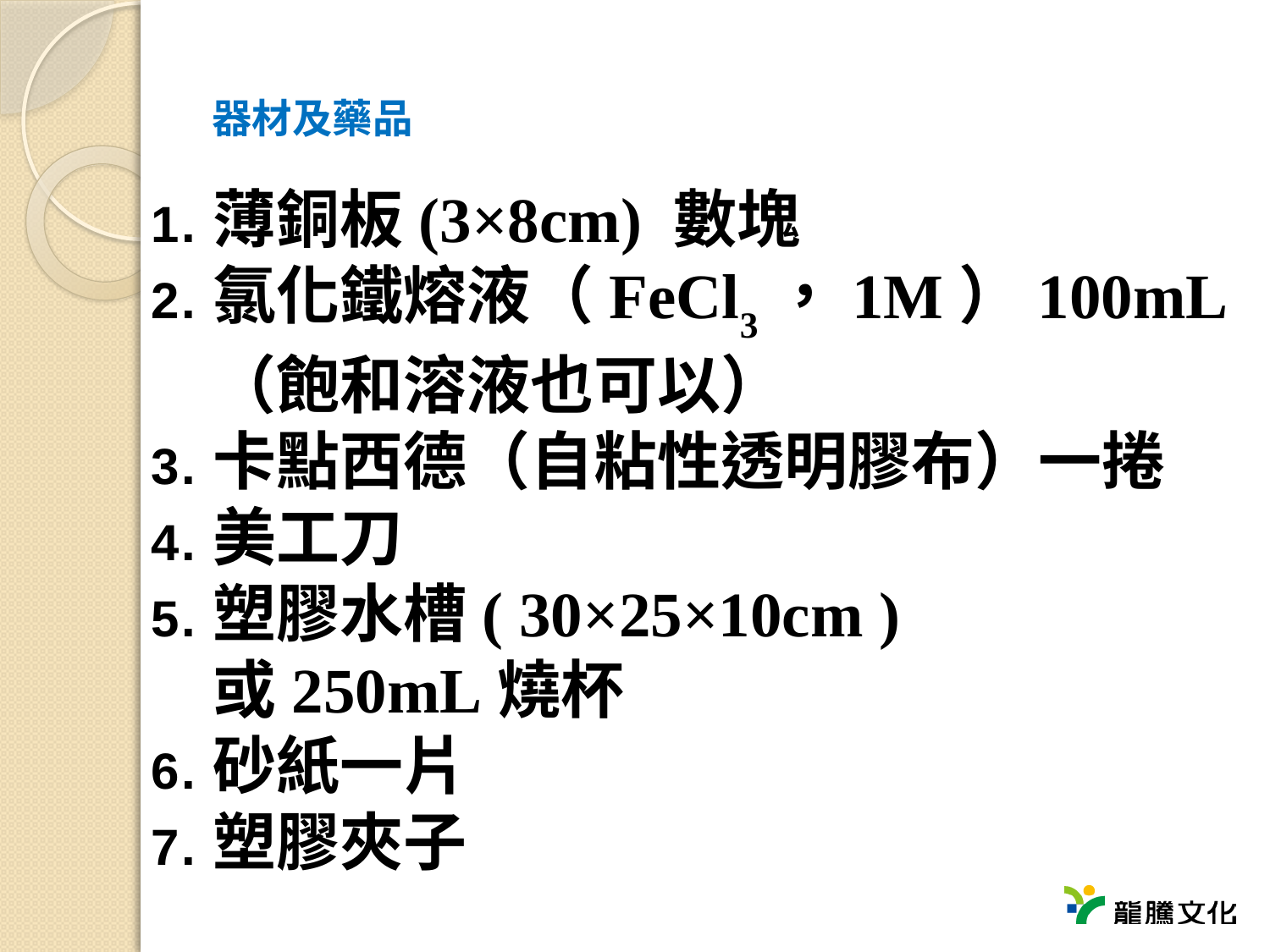

# 器材及藥品
薄銅板(3×8cm) 數塊
氯化鐵熔液（FeCl3，1M）100mL
（飽和溶液也可以）
卡點西德（自粘性透明膠布）一捲
美工刀
塑膠水槽( 30×25×10cm )
或250mL燒杯
砂紙一片
塑膠夾子